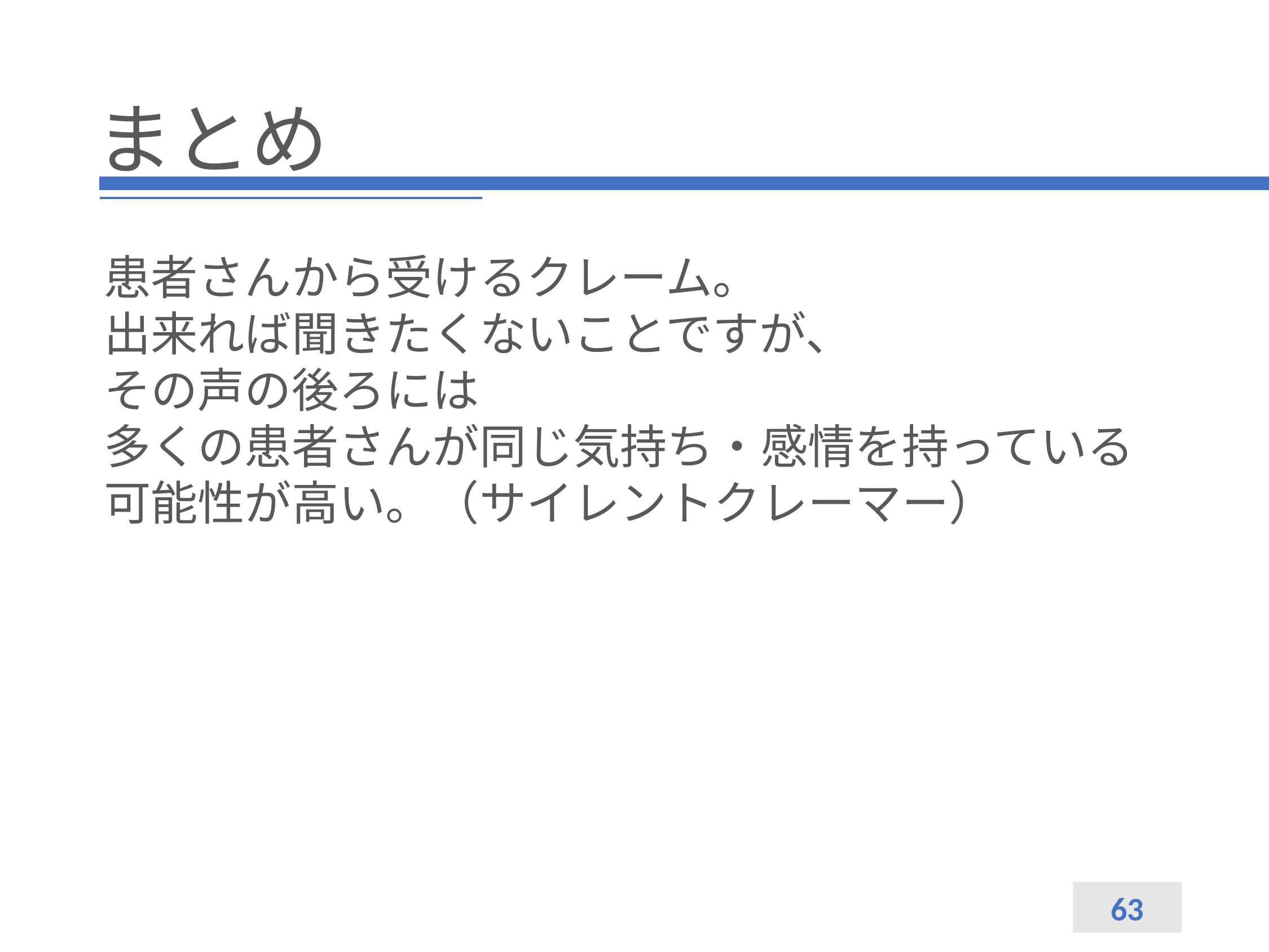

# まとめ
患者さんから受けるクレーム。
出来れば聞きたくないことですが、
その声の後ろには
多くの患者さんが同じ気持ち・感情を持っている
可能性が高い。（サイレントクレーマー）

63